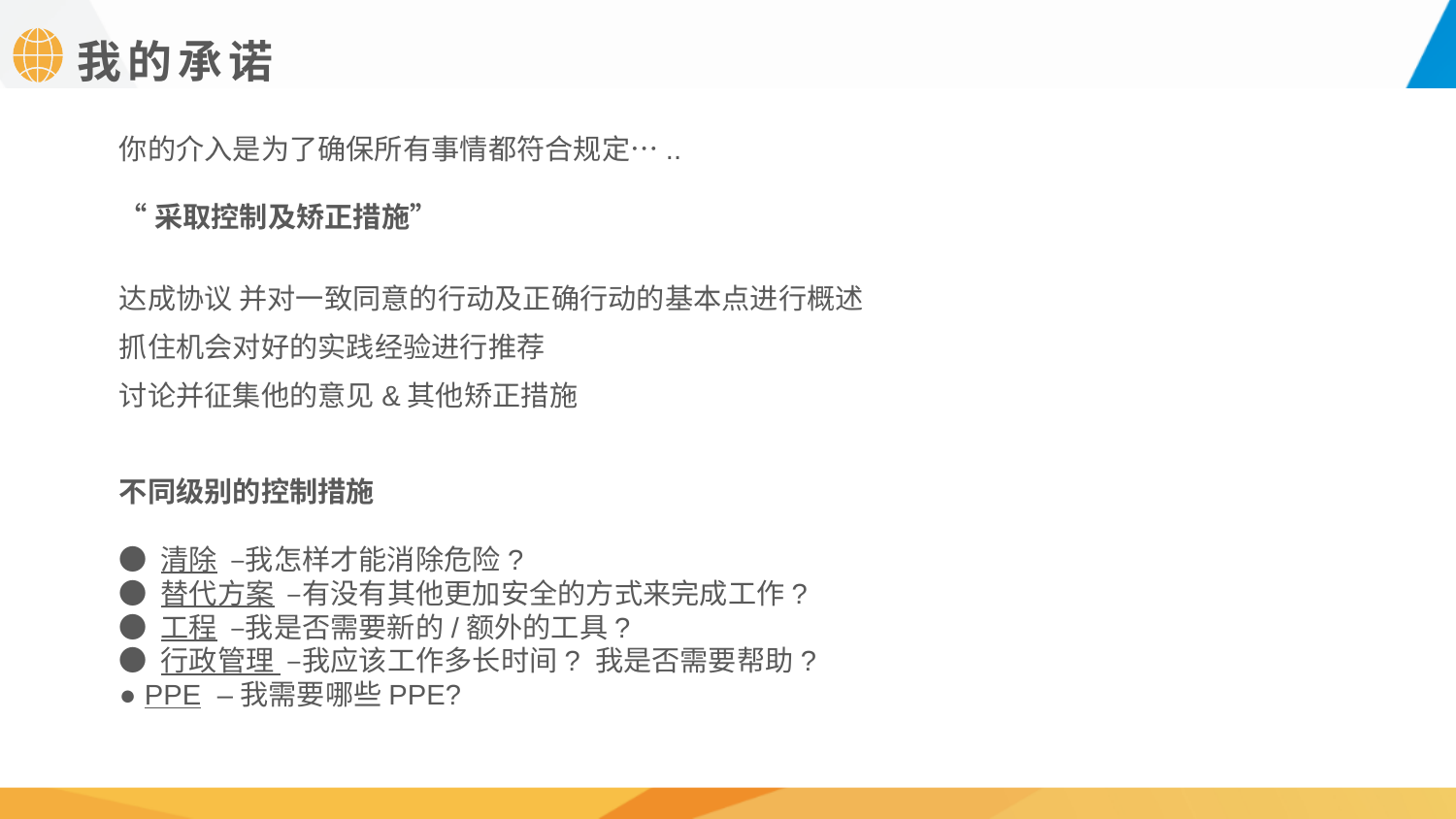

我的承诺

你的介入是为了确保所有事情都符合规定…..

“采取控制及矫正措施”

达成协议 并对一致同意的行动及正确行动的基本点进行概述
抓住机会对好的实践经验进行推荐
讨论并征集他的意见&其他矫正措施

不同级别的控制措施

● 清除  –我怎样才能消除危险?
● 替代方案  –有没有其他更加安全的方式来完成工作?
● 工程  –我是否需要新的/额外的工具?
● 行政管理  –我应该工作多长时间? 我是否需要帮助?
● PPE  –我需要哪些PPE?